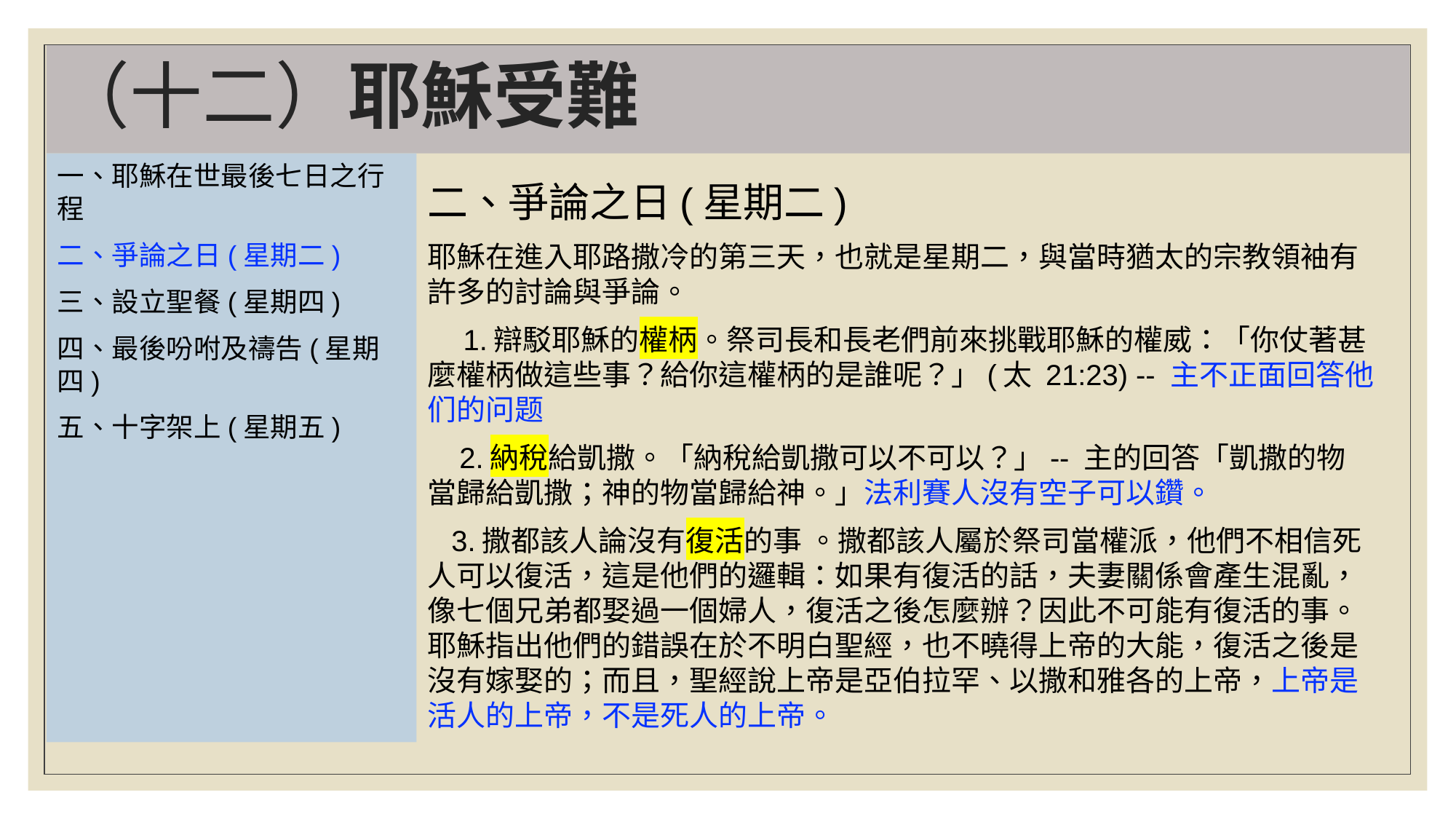

# （十二）耶穌受難
一、耶穌在世最後七日之行程
二、爭論之日(星期二)
三、設立聖餐(星期四)
四、最後吩咐及禱告(星期四)
五、十字架上(星期五)

二、爭論之日(星期二)
耶穌在進入耶路撒冷的第三天，也就是星期二，與當時猶太的宗教領袖有許多的討論與爭論。
　1.辯駁耶穌的權柄。祭司長和長老們前來挑戰耶穌的權威：「你仗著甚麼權柄做這些事？給你這權柄的是誰呢？」(太 21:23) -- 主不正面回答他们的问题
    2.納稅給凱撒。「納稅給凱撒可以不可以？」-- 主的回答「凱撒的物當歸給凱撒；神的物當歸給神。」法利賽人沒有空子可以鑽。
   3.撒都該人論沒有復活的事 。撒都該人屬於祭司當權派，他們不相信死人可以復活，這是他們的邏輯：如果有復活的話，夫妻關係會產生混亂，像七個兄弟都娶過一個婦人，復活之後怎麼辦？因此不可能有復活的事。耶穌指出他們的錯誤在於不明白聖經，也不曉得上帝的大能，復活之後是沒有嫁娶的；而且，聖經說上帝是亞伯拉罕、以撒和雅各的上帝，上帝是活人的上帝，不是死人的上帝。